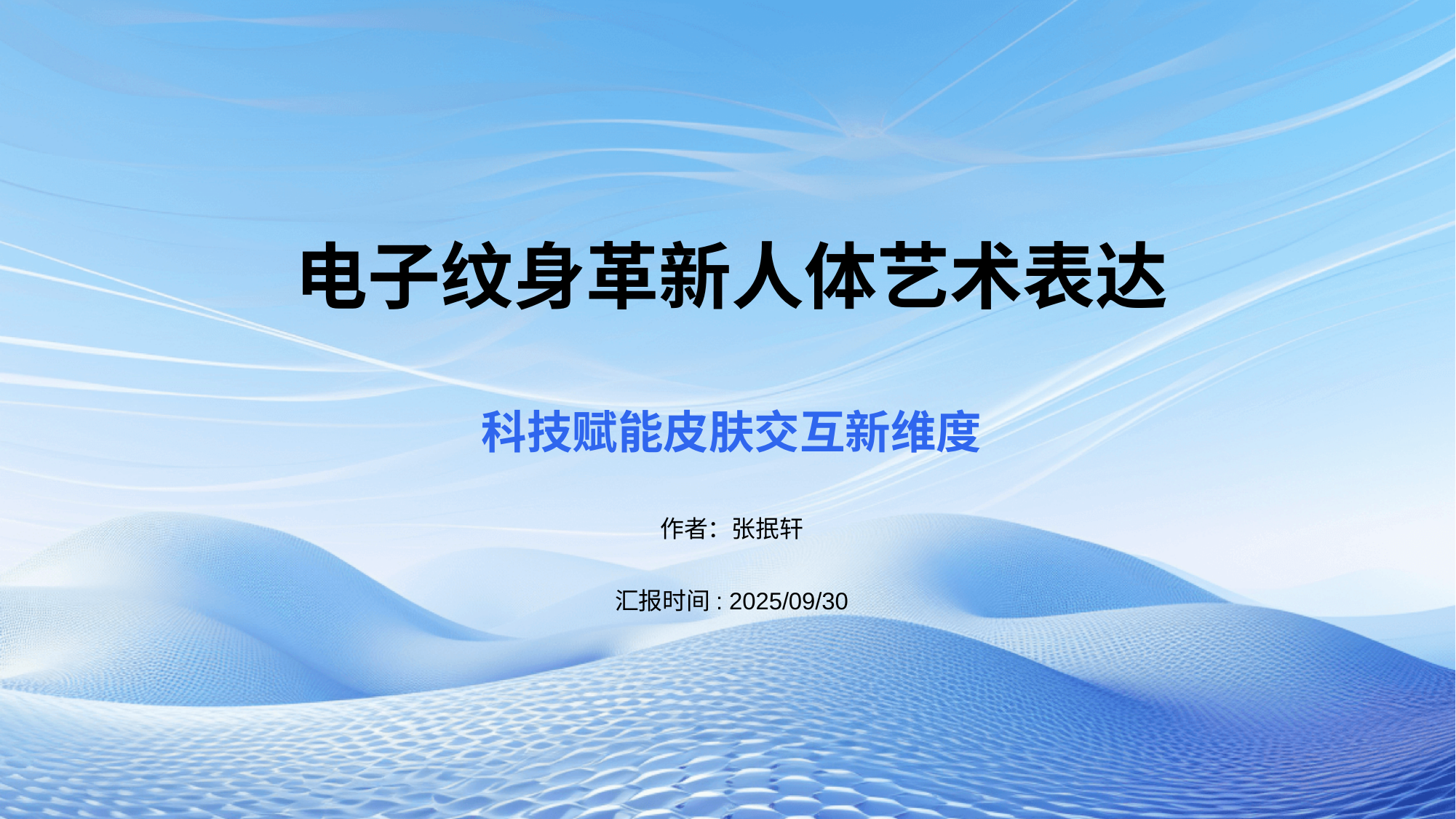

电子纹身革新人体艺术表达
科技赋能皮肤交互新维度

作者：张抿轩

汇报时间: 2025/09/30